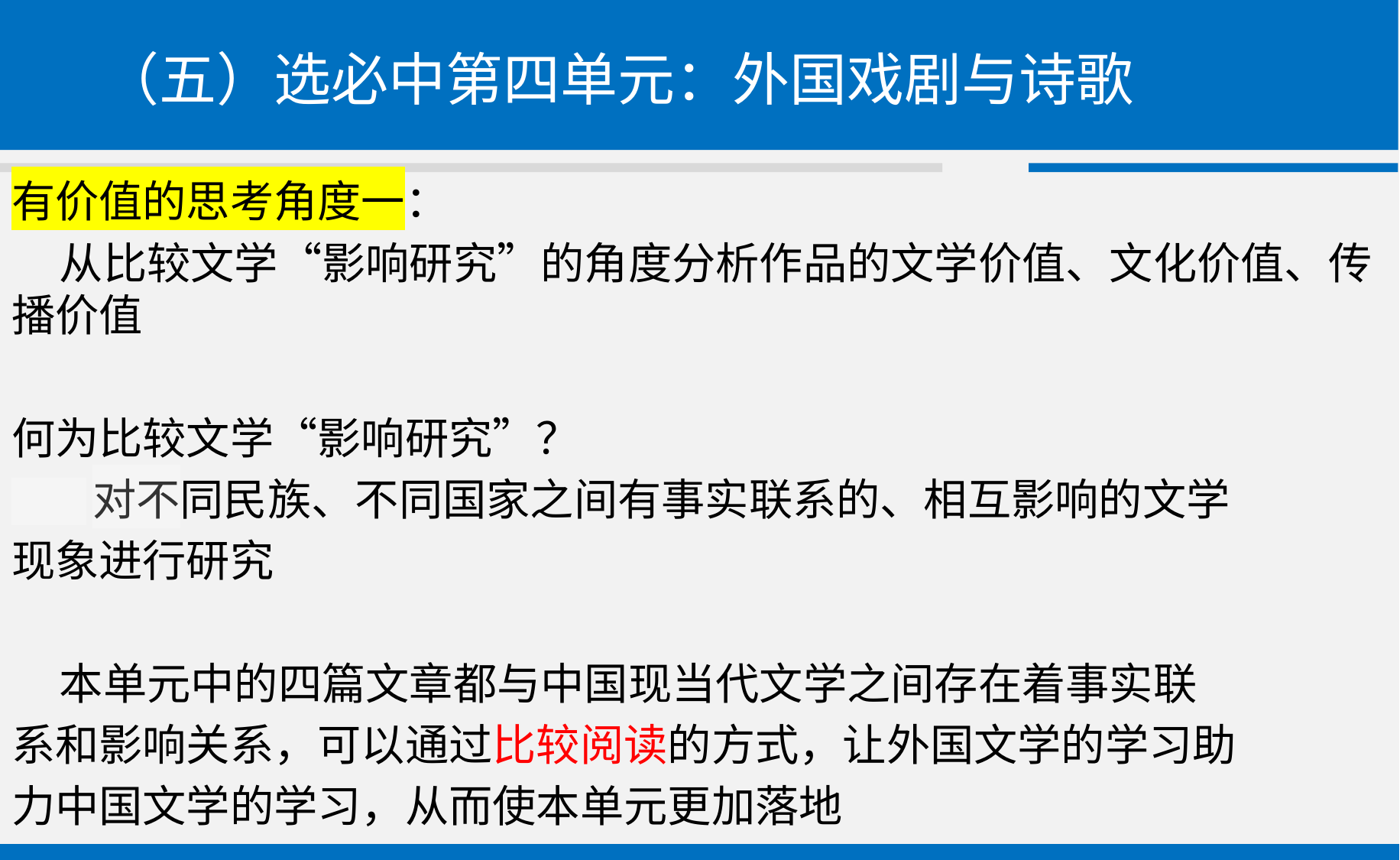

# （五）选必中第四单元：外国戏剧与诗歌
有价值的思考角度一：
    从比较文学“影响研究”的角度分析作品的文学价值、文化价值、传播价值

何为比较文学“影响研究”？
          对不同民族、不同国家之间有事实联系的、相互影响的文学
现象进行研究

    本单元中的四篇文章都与中国现当代文学之间存在着事实联
系和影响关系，可以通过比较阅读的方式，让外国文学的学习助
力中国文学的学习，从而使本单元更加落地